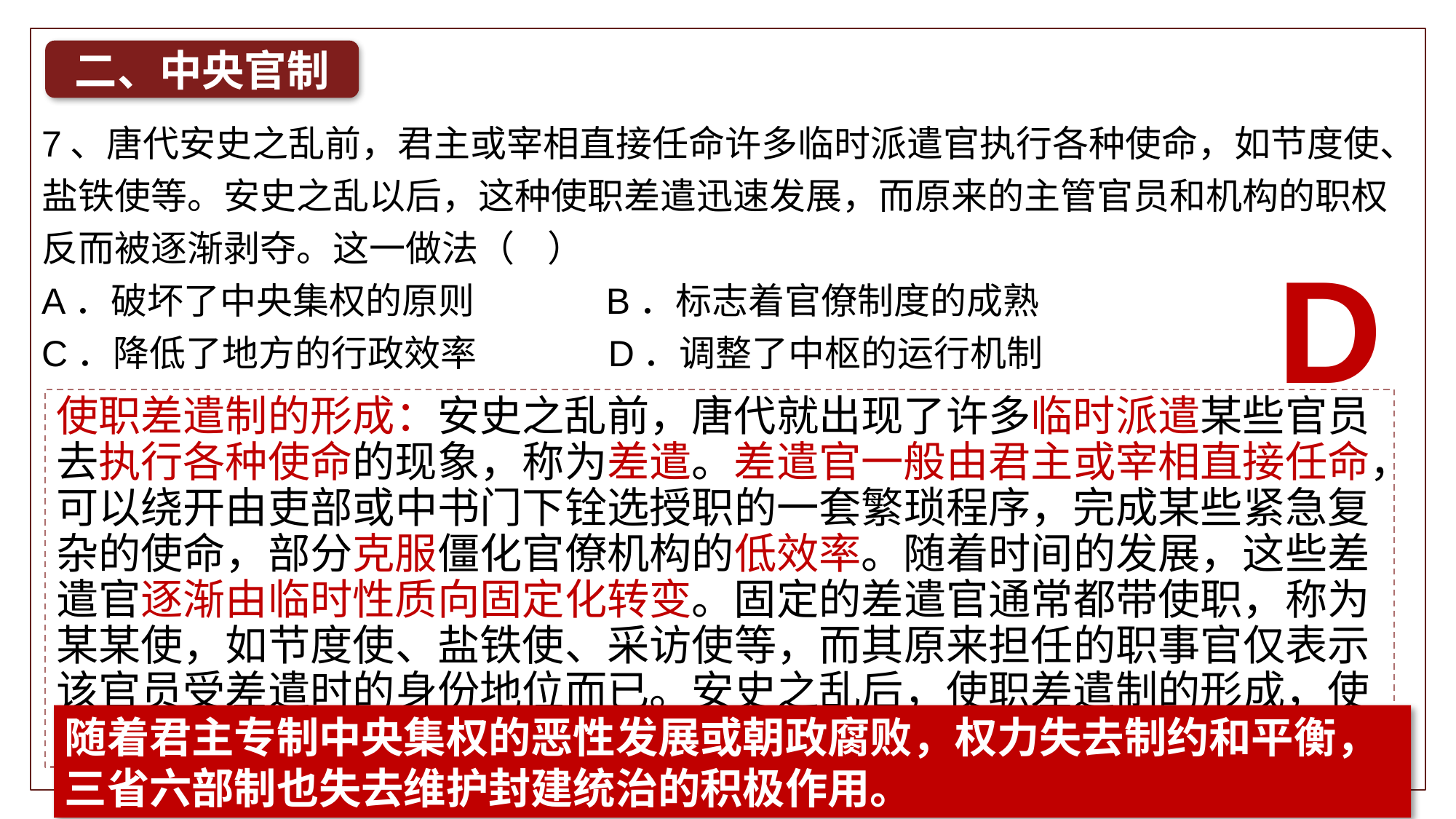

二、中央官制
7、唐代安史之乱前，君主或宰相直接任命许多临时派遣官执行各种使命，如节度使、盐铁使等。安史之乱以后，这种使职差遣迅速发展，而原来的主管官员和机构的职权反而被逐渐剥夺。这一做法（    ）
A．破坏了中央集权的原则               B．标志着官僚制度的成熟
C．降低了地方的行政效率               D．调整了中枢的运行机制
D
使职差遣制的形成：安史之乱前，唐代就出现了许多临时派遣某些官员去执行各种使命的现象，称为差遣。差遣官一般由君主或宰相直接任命，可以绕开由吏部或中书门下铨选授职的一套繁琐程序，完成某些紧急复杂的使命，部分克服僵化官僚机构的低效率。随着时间的发展，这些差遣官逐渐由临时性质向固定化转变。固定的差遣官通常都带使职，称为某某使，如节度使、盐铁使、采访使等，而其原来担任的职事官仅表示该官员受差遣时的身份地位而已。安史之乱后，使职差遣制的形成，使唐代前期建立的中央行政机构的职权逐渐破坏，产生了新的权力系统。
随着君主专制中央集权的恶性发展或朝政腐败，权力失去制约和平衡，三省六部制也失去维护封建统治的积极作用。